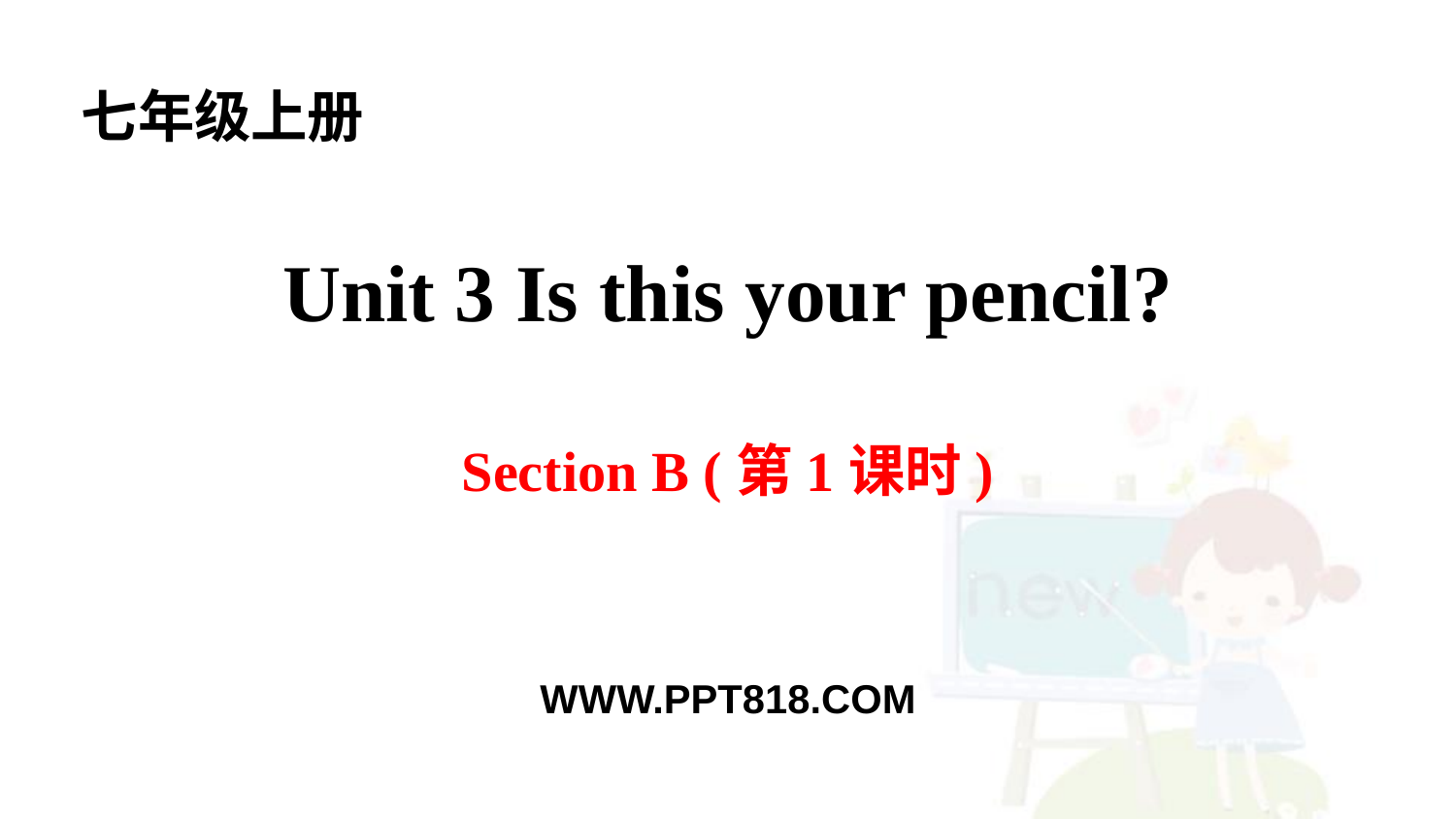

七年级上册
Unit 3 Is this your pencil?

Section B (第1课时)
WWW.PPT818.COM